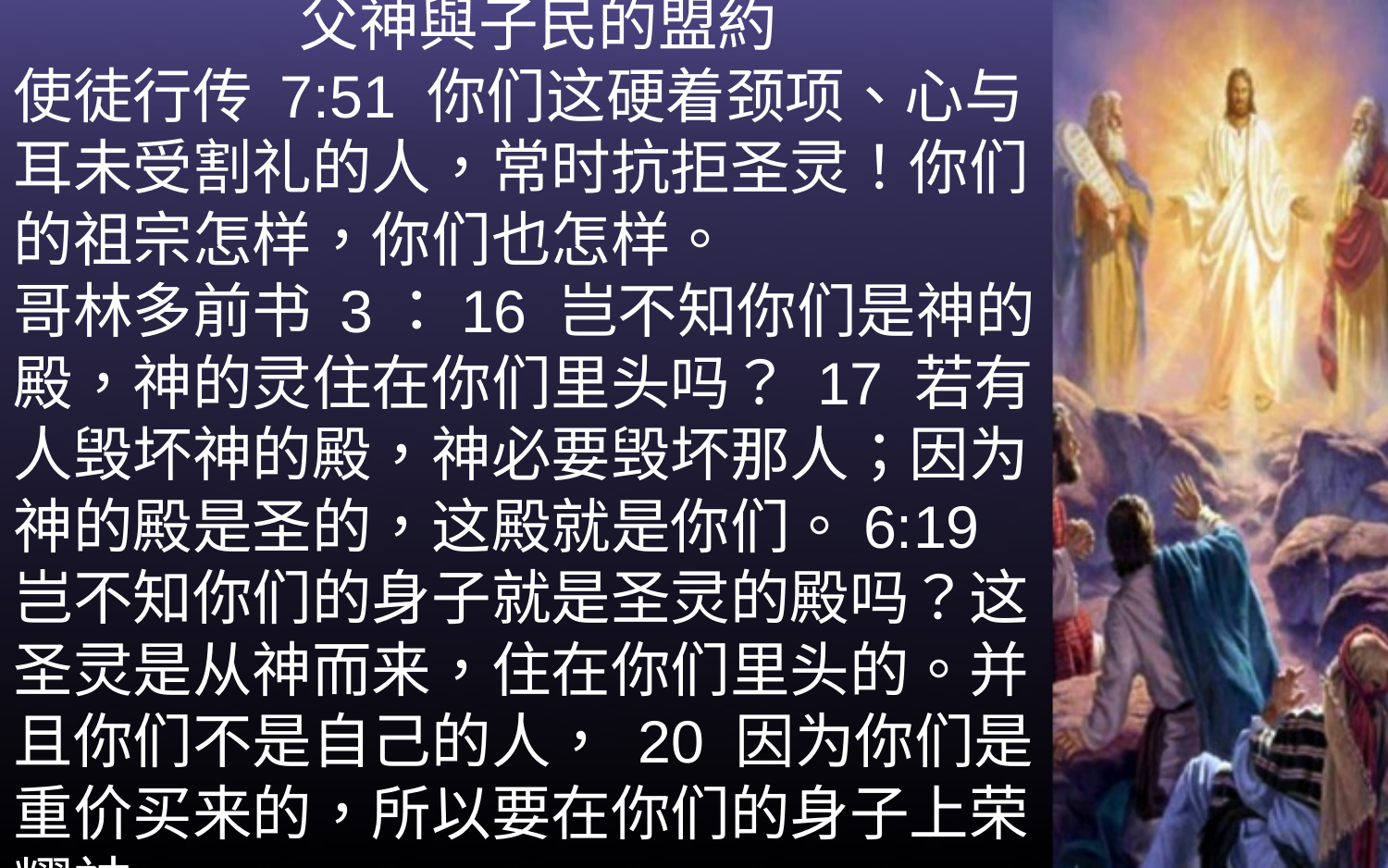

父神與子民的盟約
使徒行传 7:51 你们这硬着颈项、心与耳未受割礼的人，常时抗拒圣灵！你们的祖宗怎样，你们也怎样。
哥林多前书 3：16 岂不知你们是神的殿，神的灵住在你们里头吗？ 17 若有人毁坏神的殿，神必要毁坏那人；因为神的殿是圣的，这殿就是你们。6:19 岂不知你们的身子就是圣灵的殿吗？这圣灵是从神而来，住在你们里头的。并且你们不是自己的人， 20 因为你们是重价买来的，所以要在你们的身子上荣耀神。